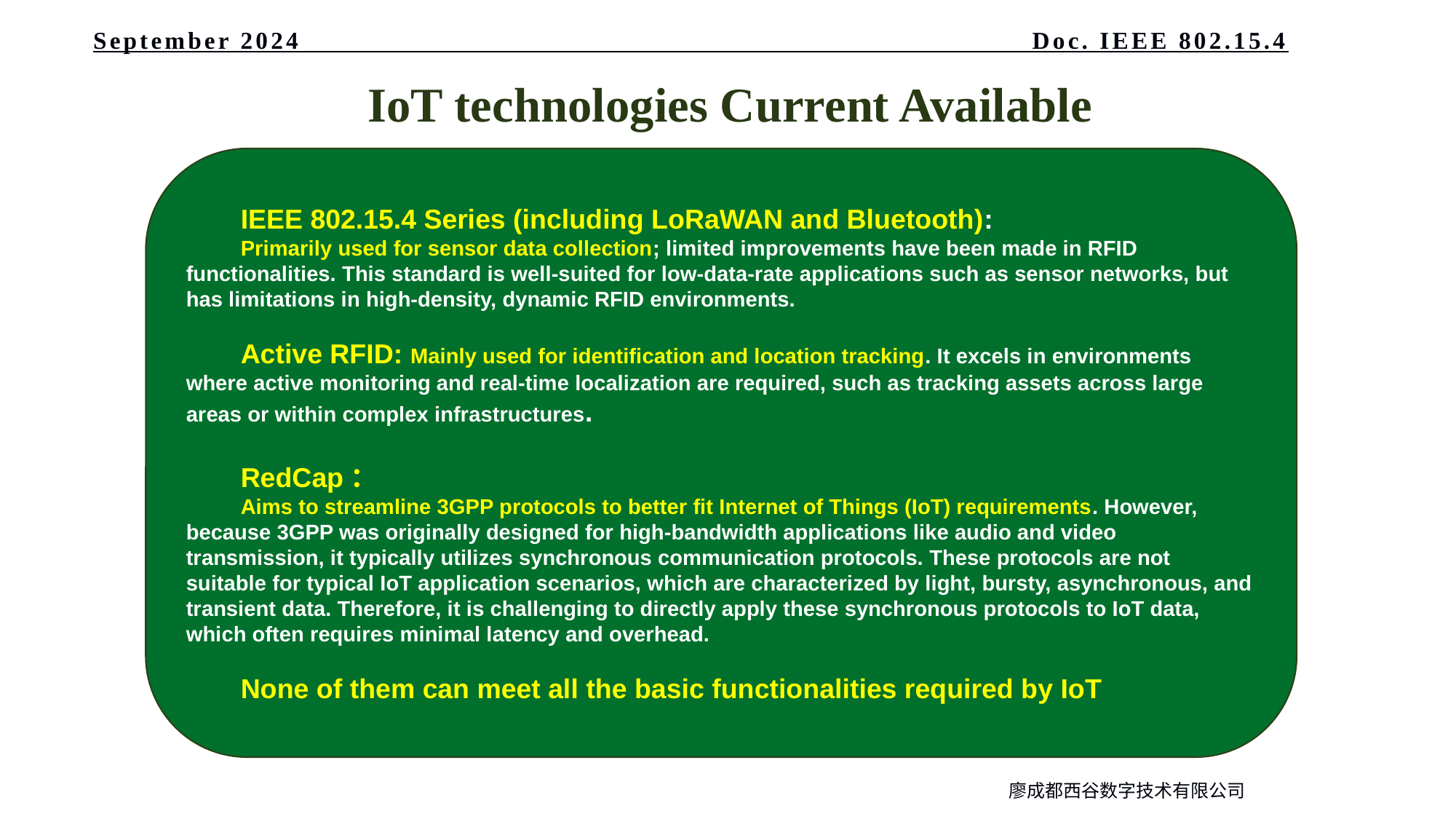

# September 2024                                                                                 Doc. IEEE 802.15.4
  IoT technologies Current Available
IEEE 802.15.4 Series (including LoRaWAN and Bluetooth):
Primarily used for sensor data collection; limited improvements have been made in RFID functionalities. This standard is well-suited for low-data-rate applications such as sensor networks, but has limitations in high-density, dynamic RFID environments.

Active RFID: Mainly used for identification and location tracking. It excels in environments where active monitoring and real-time localization are required, such as tracking assets across large areas or within complex infrastructures.

RedCap：
Aims to streamline 3GPP protocols to better fit Internet of Things (IoT) requirements. However, because 3GPP was originally designed for high-bandwidth applications like audio and video transmission, it typically utilizes synchronous communication protocols. These protocols are not suitable for typical IoT application scenarios, which are characterized by light, bursty, asynchronous, and transient data. Therefore, it is challenging to directly apply these synchronous protocols to IoT data, which often requires minimal latency and overhead.

None of them can meet all the basic functionalities required by IoT
5
廖成都西谷数字技术有限公司